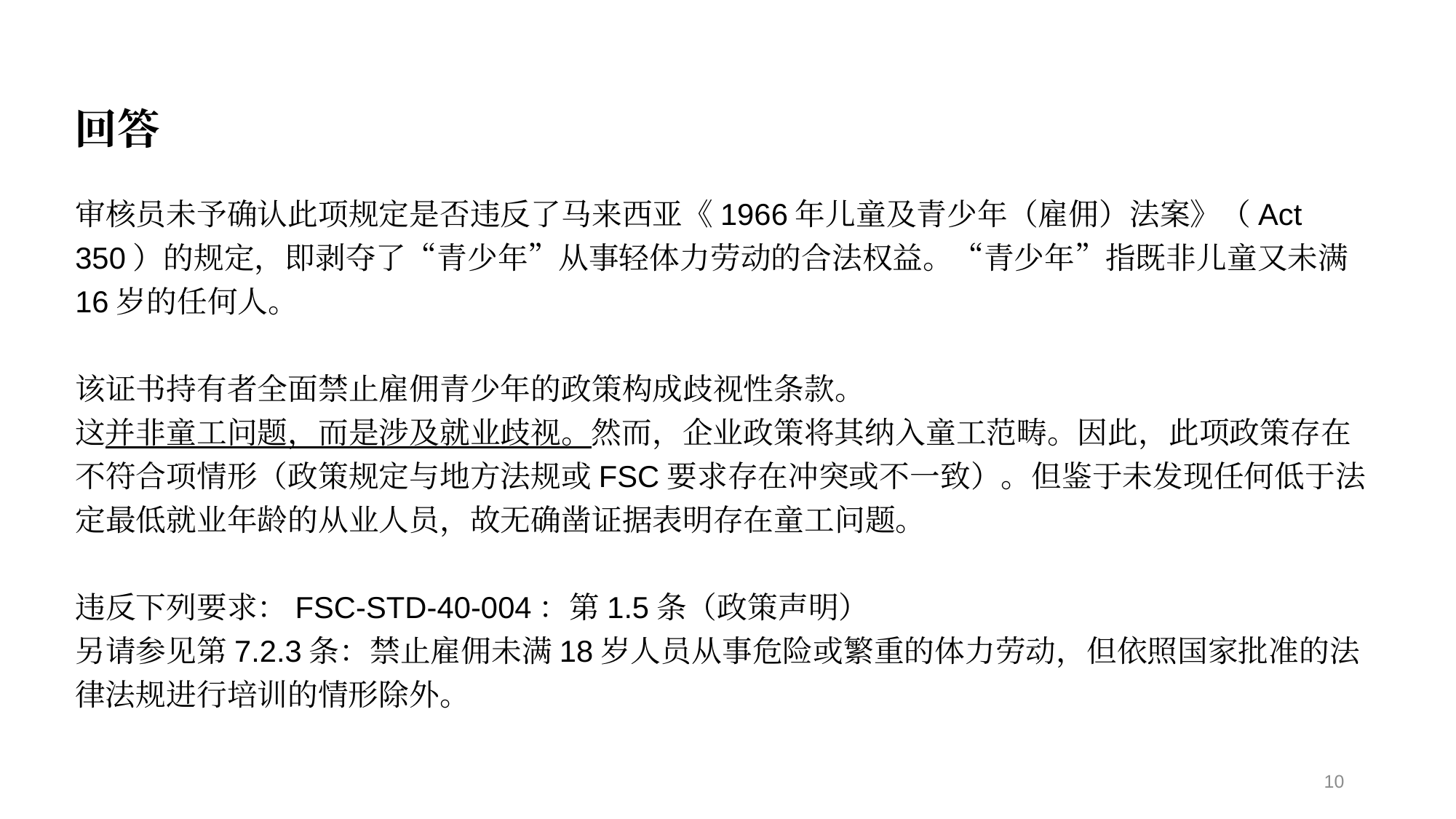

回答
审核员未予确认此项规定是否违反了马来西亚《1966年儿童及青少年（雇佣）法案》（Act 350）的规定，即剥夺了“青少年”从事轻体力劳动的合法权益。“青少年”指既非儿童又未满16岁的任何人。
该证书持有者全面禁止雇佣青少年的政策构成歧视性条款。
这并非童工问题，而是涉及就业歧视。然而，企业政策将其纳入童工范畴。因此，此项政策存在不符合项情形（政策规定与地方法规或FSC要求存在冲突或不一致）。但鉴于未发现任何低于法定最低就业年龄的从业人员，故无确凿证据表明存在童工问题。
违反下列要求：FSC-STD-40-004：第1.5条（政策声明）
另请参见第7.2.3条：禁止雇佣未满18岁人员从事危险或繁重的体力劳动，但依照国家批准的法律法规进行培训的情形除外。
10